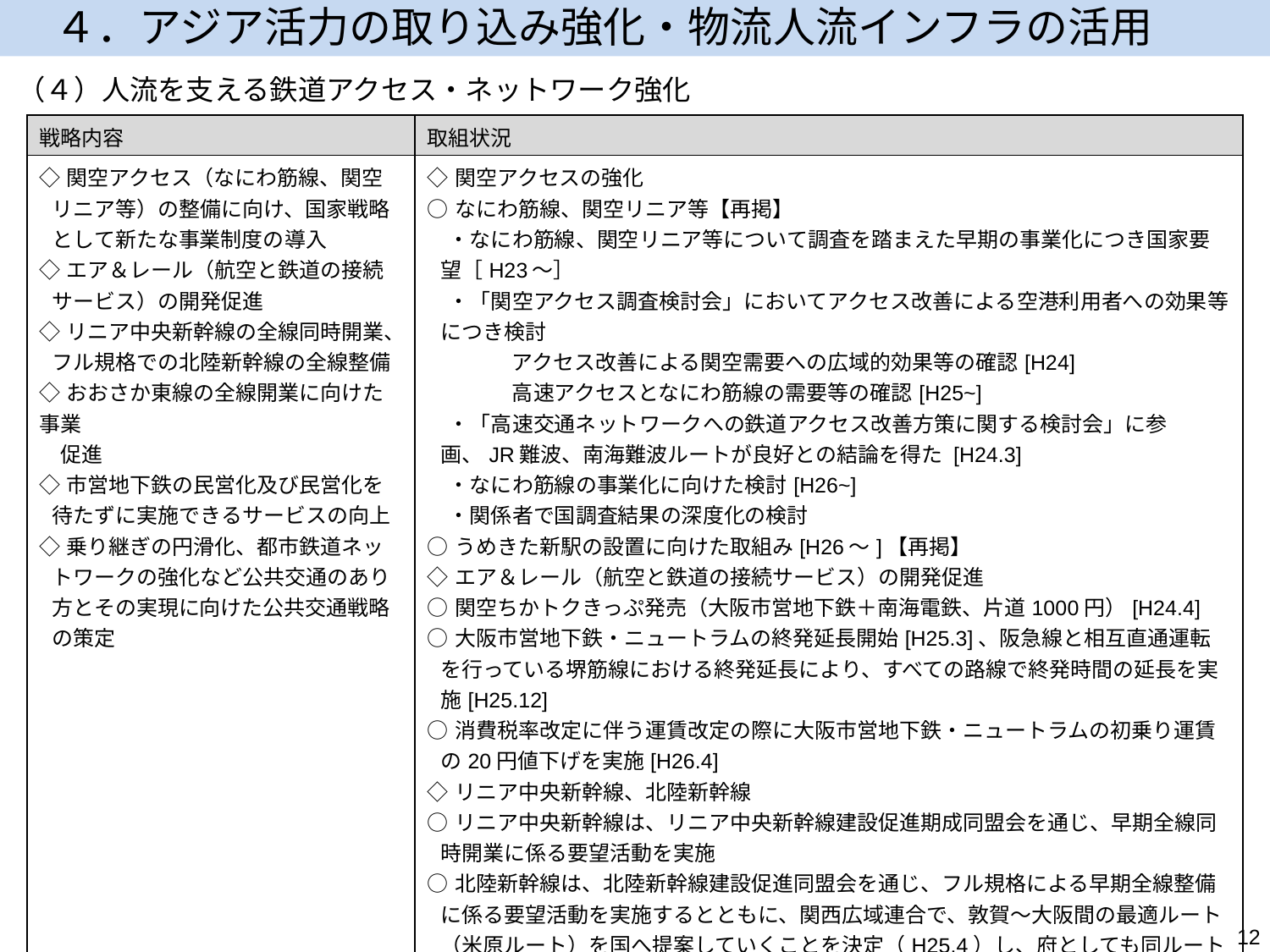

４．アジア活力の取り込み強化・物流人流インフラの活用
（４）人流を支える鉄道アクセス・ネットワーク強化
| 戦略内容 | 取組状況 |
| --- | --- |
| ◇関空アクセス（なにわ筋線、関空リニア等）の整備に向け、国家戦略として新たな事業制度の導入 ◇エア＆レール（航空と鉄道の接続サービス）の開発促進 ◇リニア中央新幹線の全線同時開業、フル規格での北陸新幹線の全線整備 ◇おおさか東線の全線開業に向けた事業 　促進 ◇市営地下鉄の民営化及び民営化を待たずに実施できるサービスの向上 ◇乗り継ぎの円滑化、都市鉄道ネットワークの強化など公共交通のあり方とその実現に向けた公共交通戦略の策定 | ◇関空アクセスの強化 ○なにわ筋線、関空リニア等【再掲】 　・なにわ筋線、関空リニア等について調査を踏まえた早期の事業化につき国家要望［H23～］ 　・「関空アクセス調査検討会」においてアクセス改善による空港利用者への効果等につき検討 　　　　アクセス改善による関空需要への広域的効果等の確認[H24] 　　　　高速アクセスとなにわ筋線の需要等の確認[H25~] 　・「高速交通ネットワークへの鉄道アクセス改善方策に関する検討会」に参画、JR難波、南海難波ルートが良好との結論を得た [H24.3] 　・なにわ筋線の事業化に向けた検討[H26~] 　・関係者で国調査結果の深度化の検討 ○うめきた新駅の設置に向けた取組み[H26～]【再掲】 ◇エア＆レール（航空と鉄道の接続サービス）の開発促進 ○関空ちかトクきっぷ発売（大阪市営地下鉄＋南海電鉄、片道1000円）[H24.4] ○大阪市営地下鉄・ニュートラムの終発延長開始[H25.3]、阪急線と相互直通運転を行っている堺筋線における終発延長により、すべての路線で終発時間の延長を実施[H25.12] ○消費税率改定に伴う運賃改定の際に大阪市営地下鉄・ニュートラムの初乗り運賃の20円値下げを実施[H26.4] ◇リニア中央新幹線、北陸新幹線 ○リニア中央新幹線は、リニア中央新幹線建設促進期成同盟会を通じ、早期全線同時開業に係る要望活動を実施 ○北陸新幹線は、北陸新幹線建設促進同盟会を通じ、フル規格による早期全線整備に係る要望活動を実施するとともに、関西広域連合で、敦賀～大阪間の最適ルート（米原ルート）を国へ提案していくことを決定（H25.4）し、府としても同ルートでの整備を国へ提言（H25.6） ◇鉄道ネットワークの強化 ○おおさか東線は、H30年度の全線開業に向け着実な事業進捗 ○公共交通戦略を策定[H26.1]し、乗継利便性の向上、相互直通運転などの取組みや戦略 　4路線を位置づけ、具体化に向け検討 ○北大阪急行延伸は、関係者（府・箕面市・阪急・北急）と負担割合などについて基本合意 　[H26.3]今年度、法的手続きに着手、周辺まちづくり等の具体化を図る【再掲】 |
12